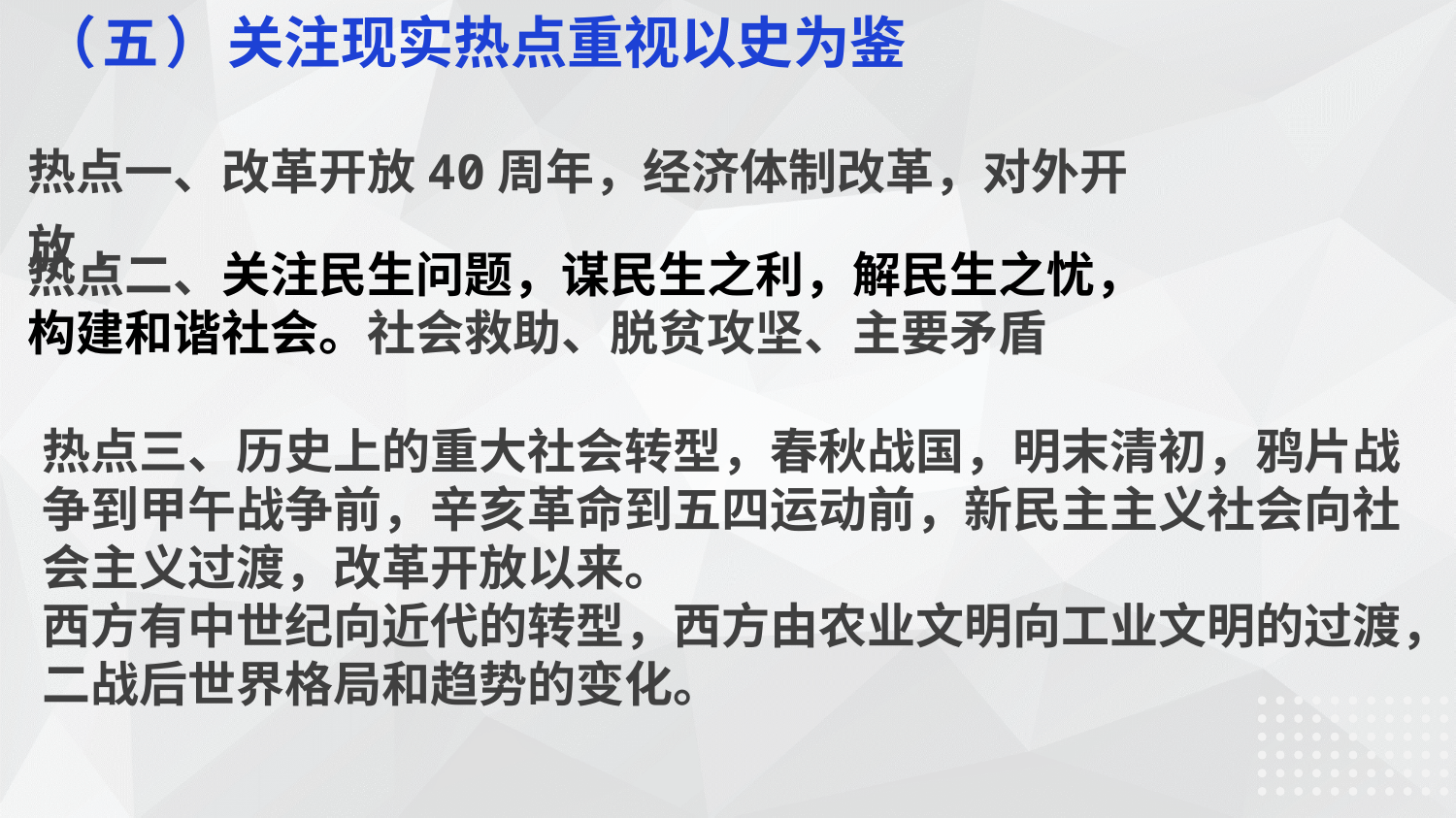

（五）关注现实热点重视以史为鉴
热点一、改革开放40周年，经济体制改革，对外开放.
热点二、关注民生问题，谋民生之利，解民生之忧，构建和谐社会。社会救助、脱贫攻坚、主要矛盾

热点三、历史上的重大社会转型，春秋战国，明末清初，鸦片战争到甲午战争前，辛亥革命到五四运动前，新民主主义社会向社会主义过渡，改革开放以来。
西方有中世纪向近代的转型，西方由农业文明向工业文明的过渡，二战后世界格局和趋势的变化。